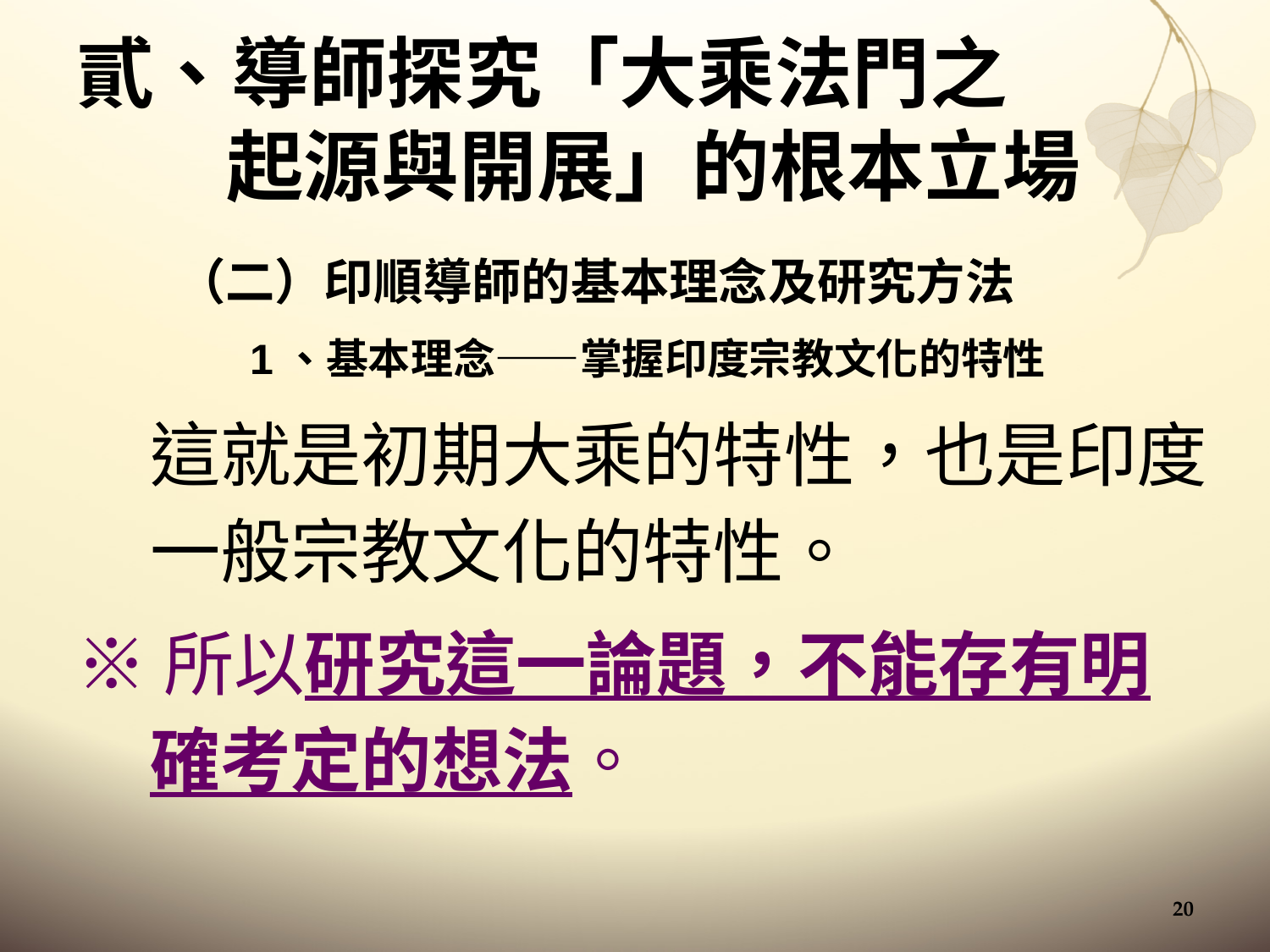

# 貳、導師探究「大乘法門之起源與開展」的根本立場
（二）印順導師的基本理念及研究方法
1、基本理念——掌握印度宗教文化的特性
這就是初期大乘的特性，也是印度一般宗教文化的特性。
※所以研究這一論題，不能存有明確考定的想法。
20